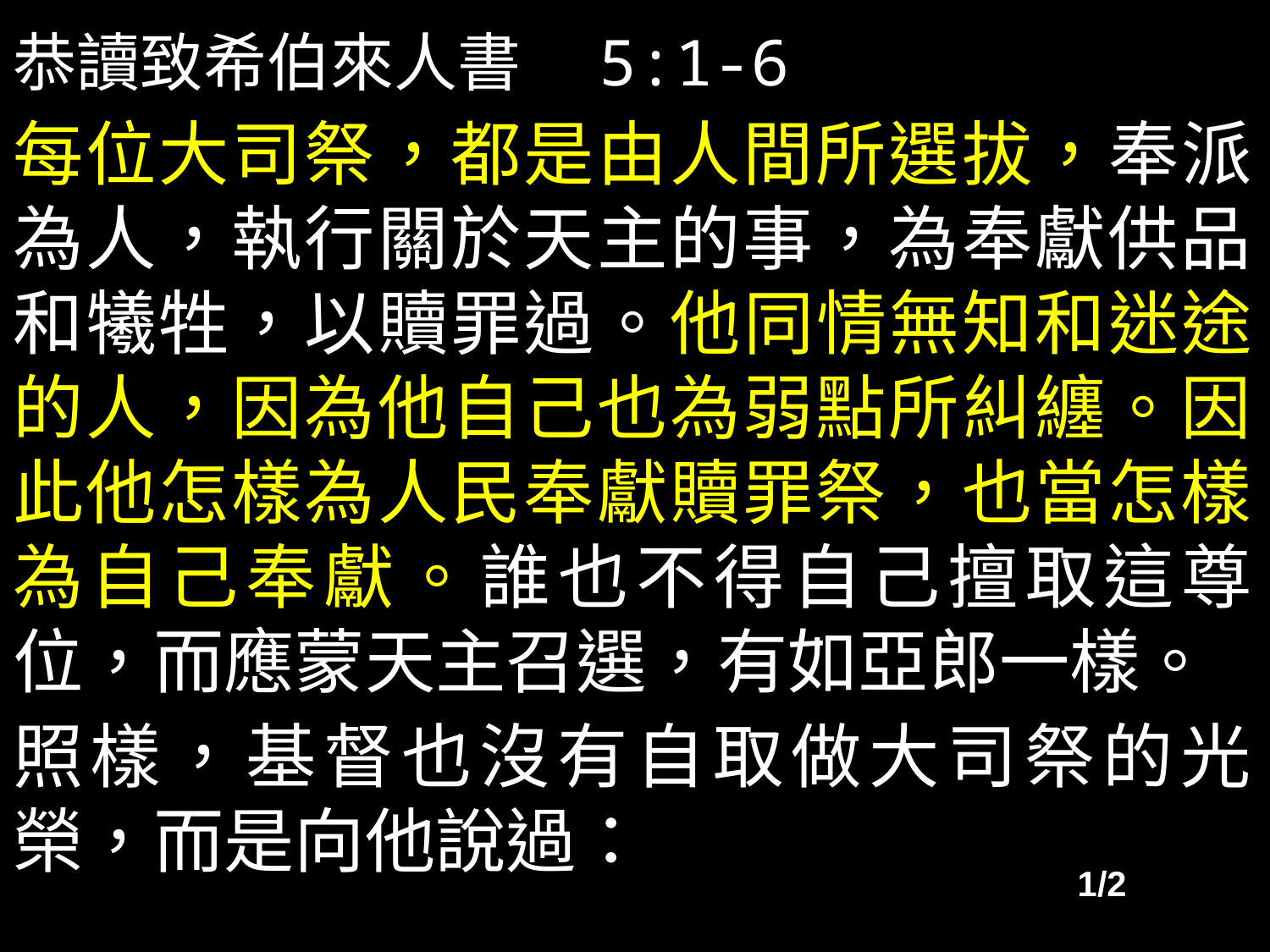

恭讀致希伯來人書　5:1-6
每位大司祭，都是由人間所選拔，奉派為人，執行關於天主的事，為奉獻供品和犧牲，以贖罪過。他同情無知和迷途的人，因為他自己也為弱點所糾纏。因此他怎樣為人民奉獻贖罪祭，也當怎樣為自己奉獻。誰也不得自己擅取這尊位，而應蒙天主召選，有如亞郎一樣。
照樣，基督也沒有自取做大司祭的光榮，而是向他說過：
1/2